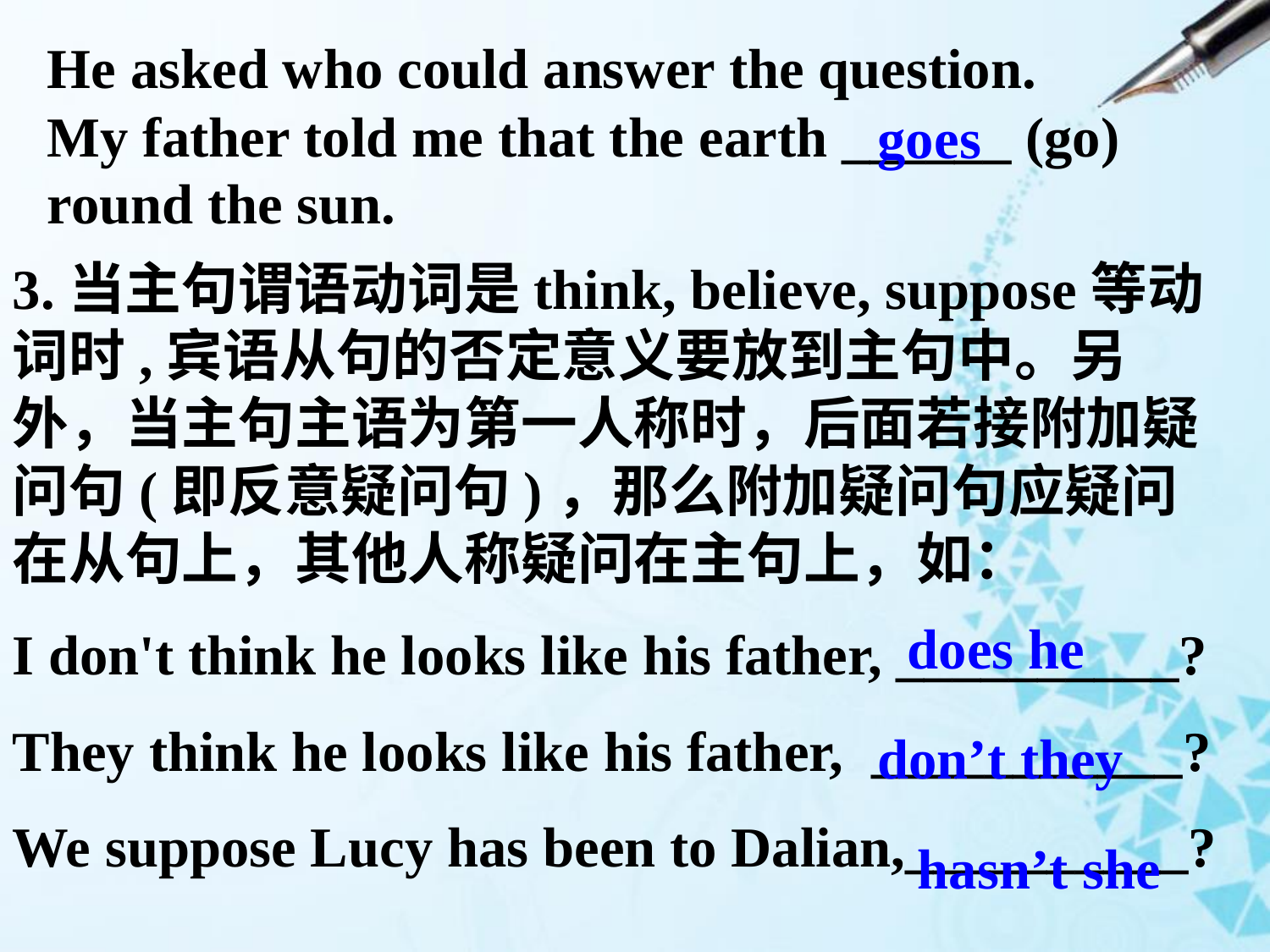

He asked who could answer the question.
My father told me that the earth ______ (go) round the sun.
goes
3.当主句谓语动词是think, believe, suppose等动词时,宾语从句的否定意义要放到主句中。另外，当主句主语为第一人称时，后面若接附加疑问句(即反意疑问句)，那么附加疑问句应疑问在从句上，其他人称疑问在主句上，如：
I don't think he looks like his father, __________?
They think he looks like his father,  ___________?
We suppose Lucy has been to Dalian,__________?
does he
don’t they
hasn’t she